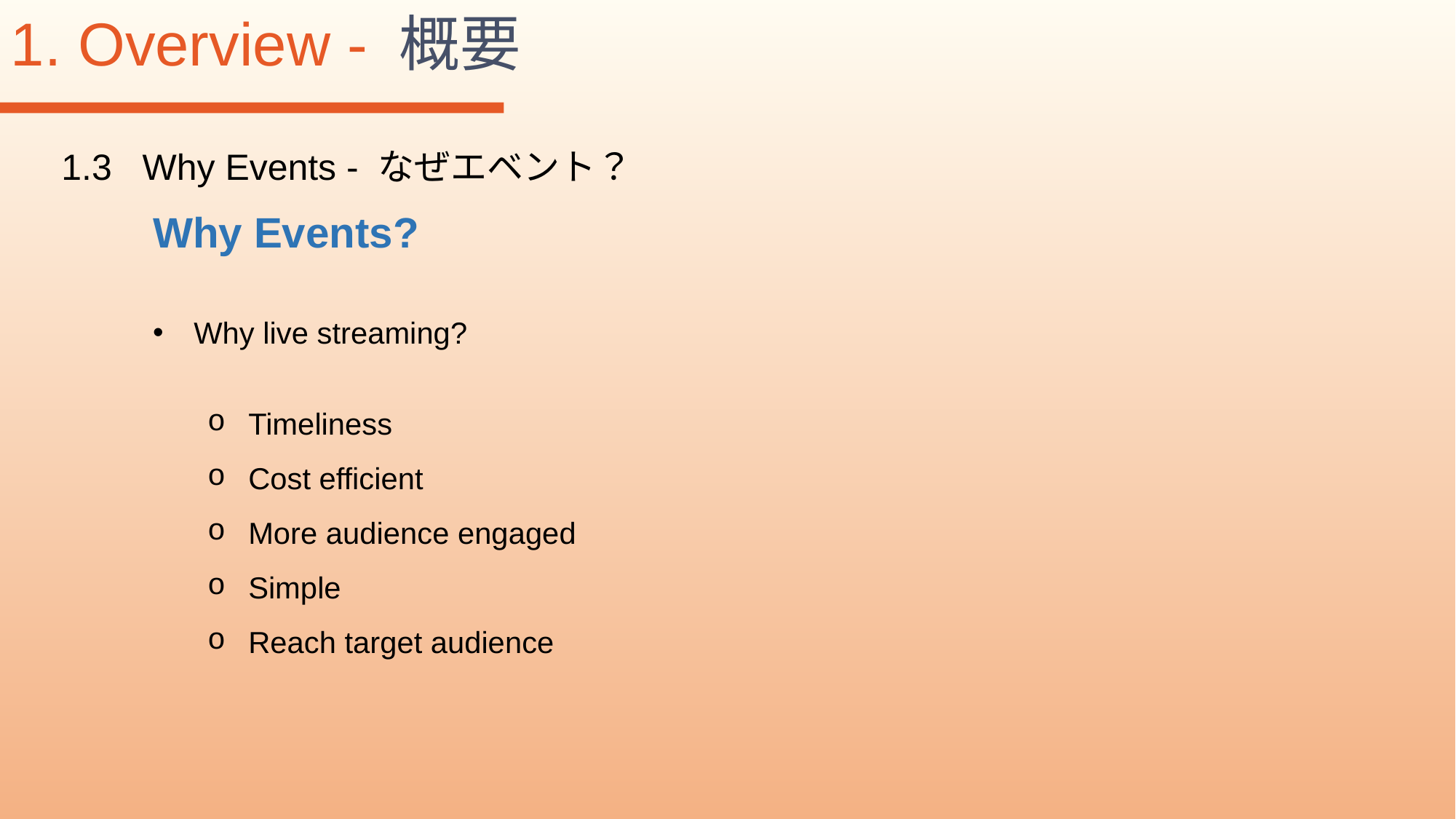

1. Overview - 概要

1.3   Why Events - なぜエベント？
Why Events?

Why live streaming?

Timeliness
Cost efficient
More audience engaged
Simple
Reach target audience